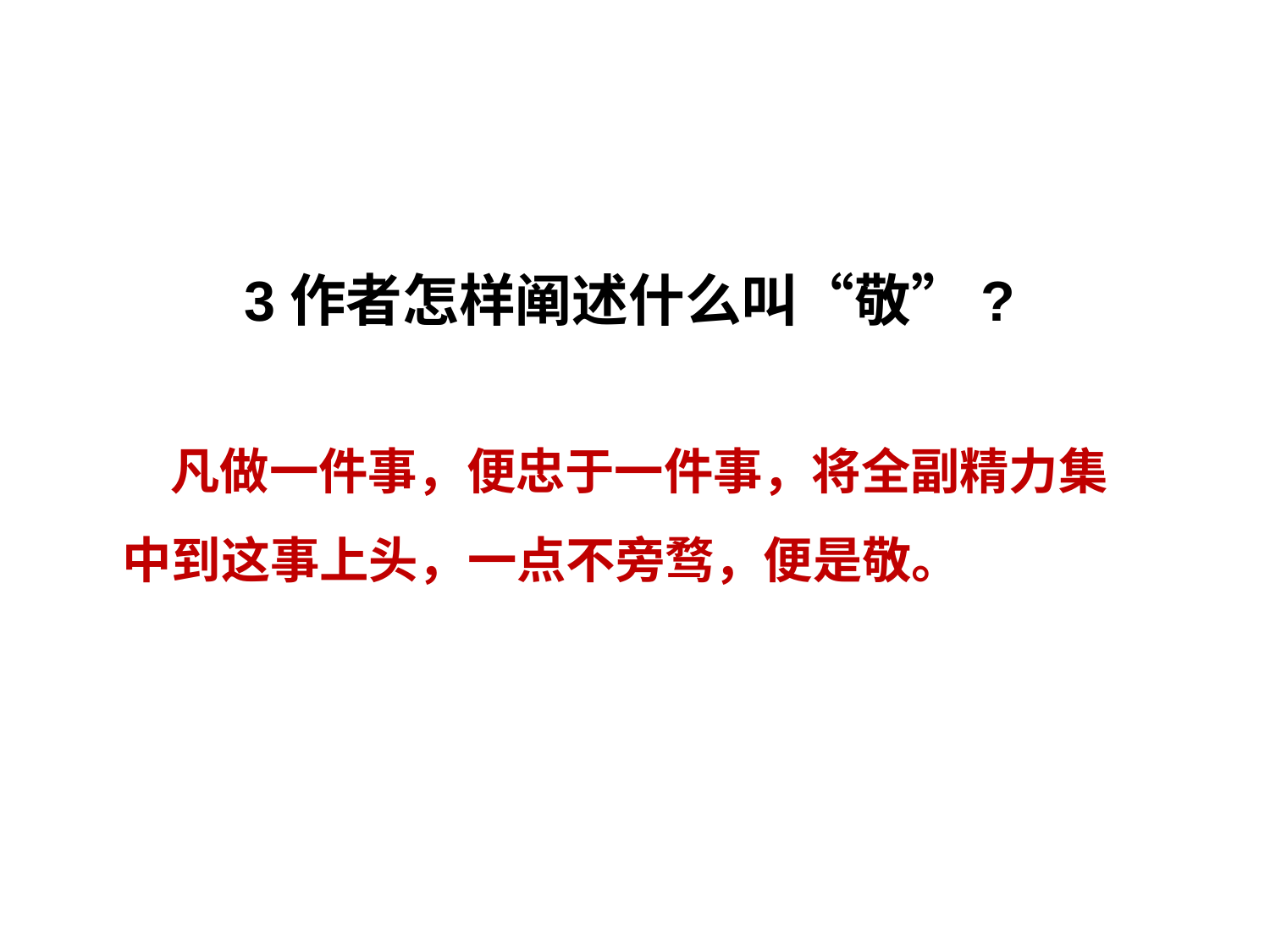

3作者怎样阐述什么叫“敬”?
    凡做一件事，便忠于一件事，将全副精力集中到这事上头，一点不旁骛，便是敬。